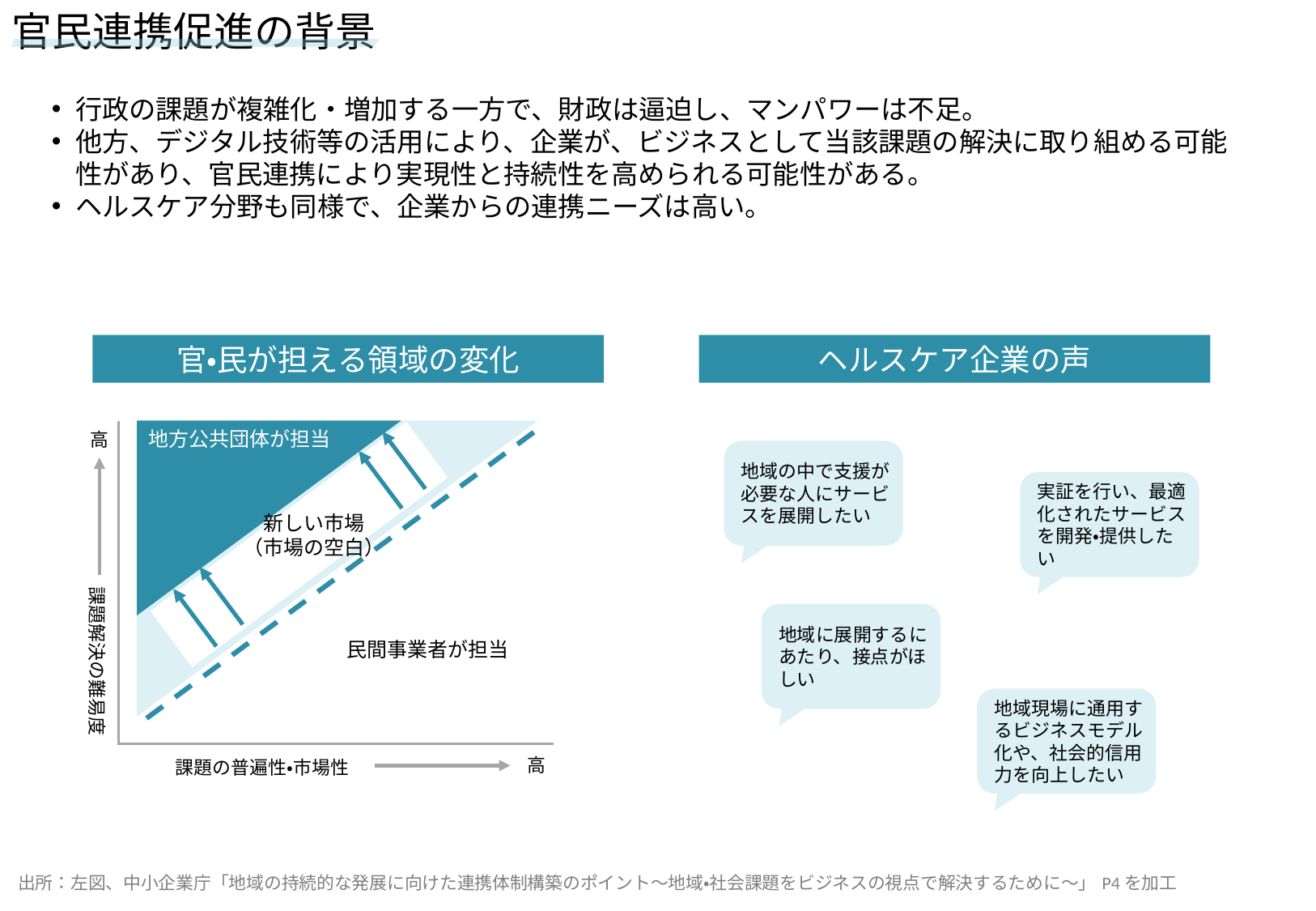

官民連携促進の背景

行政の課題が複雑化・増加する一方で、財政は逼迫し、マンパワーは不足。
他方、デジタル技術等の活用により、企業が、ビジネスとして当該課題の解決に取り組める可能性があり、官民連携により実現性と持続性を高められる可能性がある。
ヘルスケア分野も同様で、企業からの連携ニーズは高い。
官・民が担える領域の変化
ヘルスケア企業の声
地方公共団体が担当

高
地域の中で支援が必要な人にサービスを展開したい

実証を行い、最適化されたサービスを開発・提供したい

新しい市場
（市場の空白）

課題解決の難易度
地域に展開するにあたり、接点がほしい

民間事業者が担当
地域現場に通用するビジネスモデル化や、社会的信用力を向上したい

高
課題の普遍性・市場性
出所：左図、中小企業庁「地域の持続的な発展に向けた連携体制構築のポイント～地域・社会課題をビジネスの視点で解決するために～」P4を加工